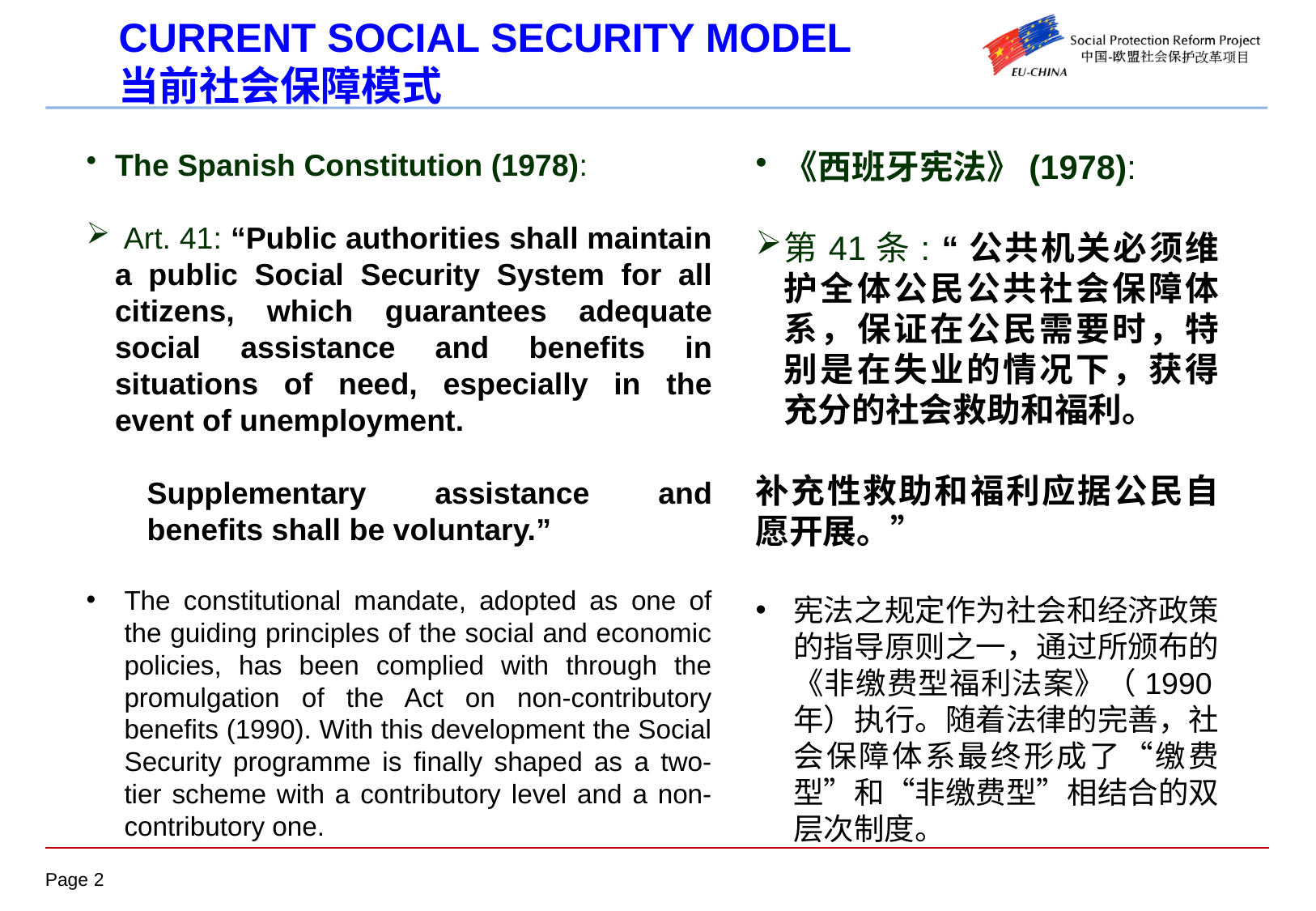

CURRENT SOCIAL SECURITY MODEL
当前社会保障模式

The Spanish Constitution (1978):

 Art. 41: “Public authorities shall maintain a public Social Security System for all citizens, which guarantees adequate social assistance and benefits in situations of need, especially in the event of unemployment.

Supplementary assistance and benefits shall be voluntary.”

The constitutional mandate, adopted as one of the guiding principles of the social and economic policies, has been complied with through the promulgation of the Act on non-contributory benefits (1990). With this development the Social Security programme is finally shaped as a two-tier scheme with a contributory level and a non-contributory one.
《西班牙宪法》(1978):

第41条: “公共机关必须维护全体公民公共社会保障体系，保证在公民需要时，特别是在失业的情况下，获得充分的社会救助和福利。

补充性救助和福利应据公民自愿开展。”

宪法之规定作为社会和经济政策的指导原则之一，通过所颁布的《非缴费型福利法案》（1990年）执行。随着法律的完善，社会保障体系最终形成了“缴费型”和“非缴费型”相结合的双层次制度。